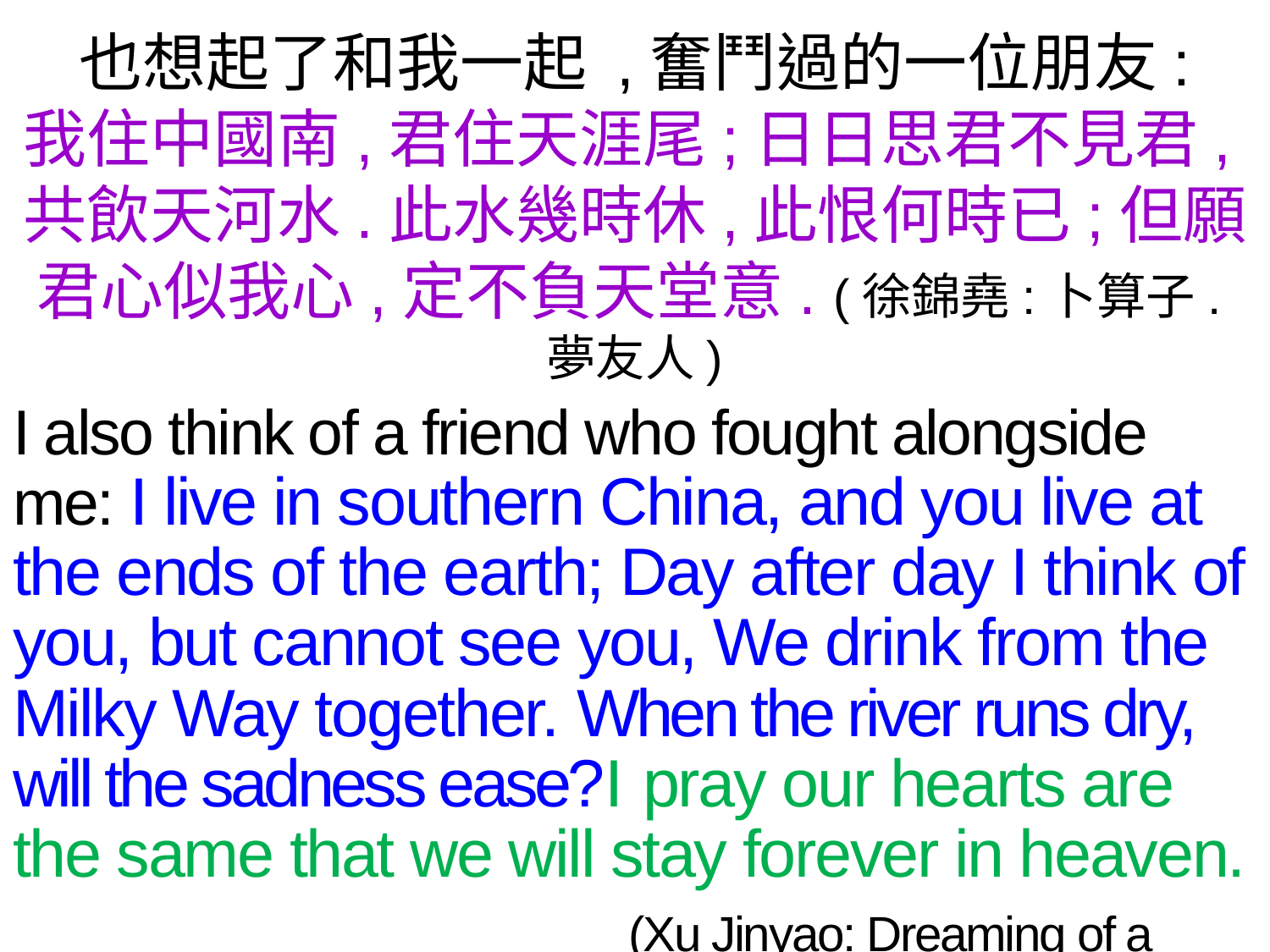

也想起了和我一起 ,奮鬥過的一位朋友:
我住中國南,君住天涯尾;日日思君不見君,共飲天河水.此水幾時休,此恨何時已;但願君心似我心,定不負天堂意. (徐錦堯:卜算子.夢友人)
I also think of a friend who fought alongside me: I live in southern China, and you live at the ends of the earth; Day after day I think of you, but cannot see you, We drink from the Milky Way together. When the river runs dry, will the sadness ease?I pray our hearts are the same that we will stay forever in heaven.
                                                    (Xu Jinyao: Dreaming of a Friend.)